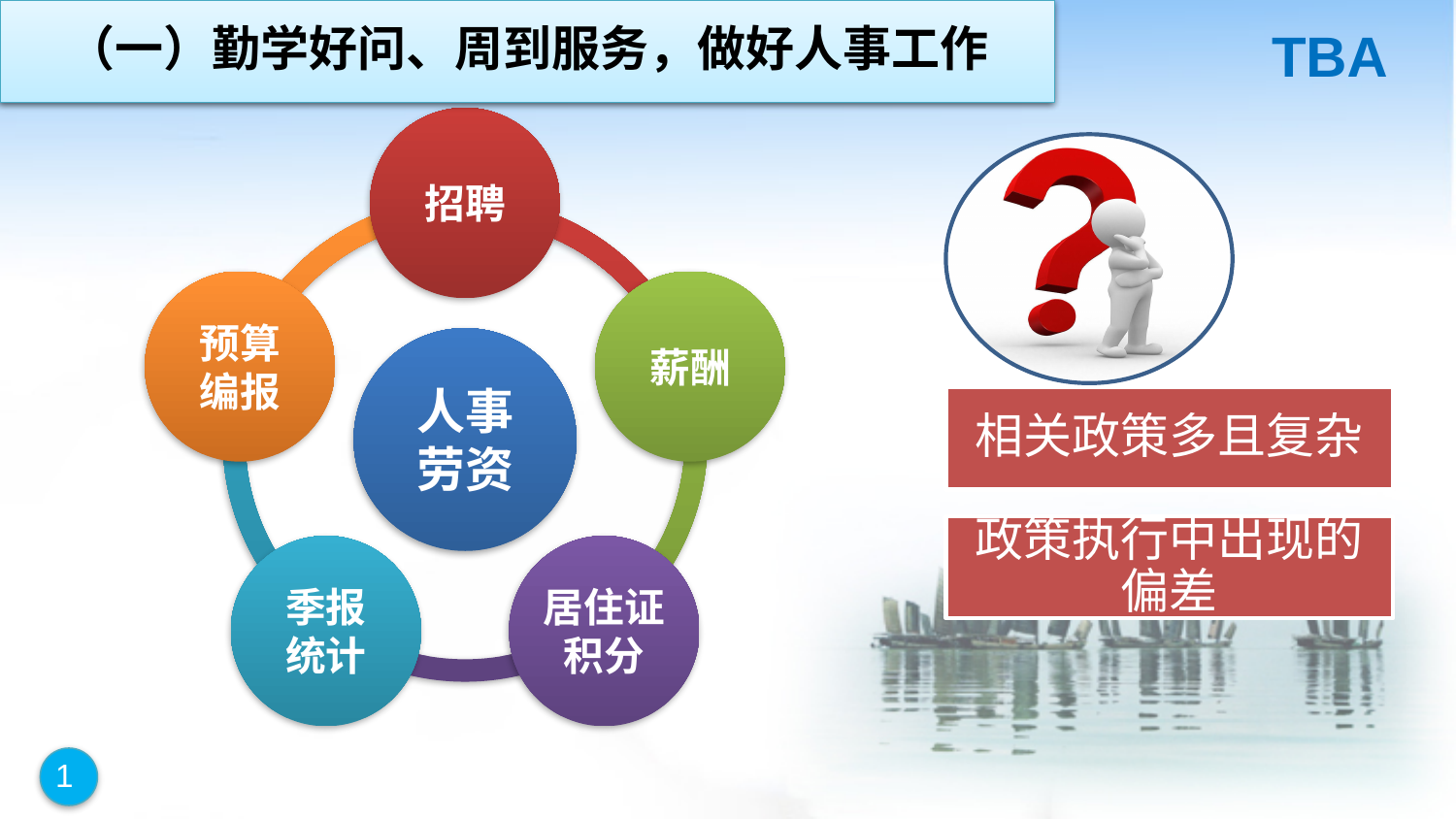

（一）勤学好问、周到服务，做好人事工作
人事
劳资
招聘
薪酬
居住证积分
季报
统计
预算
编报

相关政策多且复杂

政策执行中出现的偏差
1